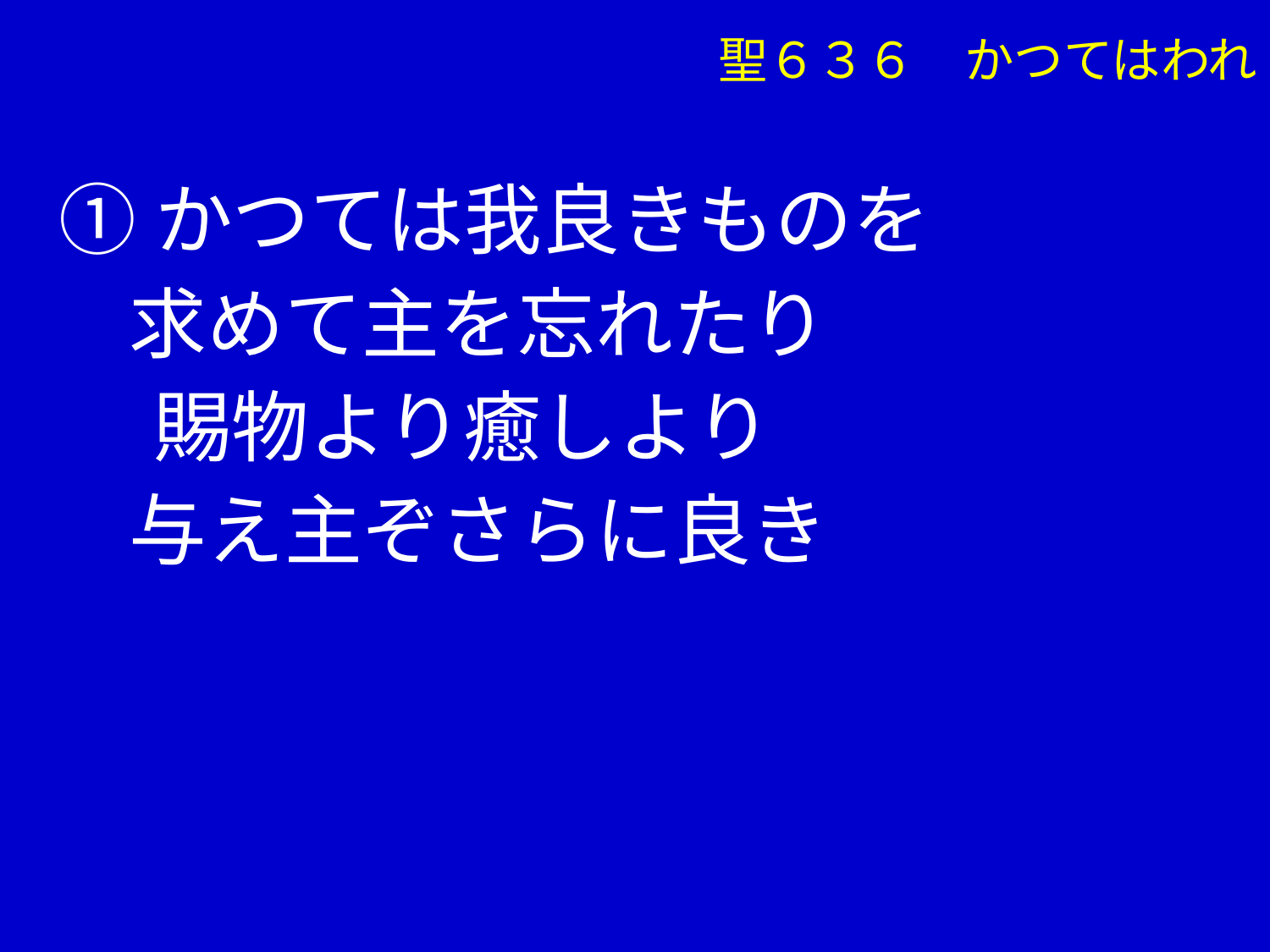

聖６３６　かつてはわれ
①かつては我良きものを
   求めて主を忘れたり
　 賜物より癒しより
   与え主ぞさらに良き